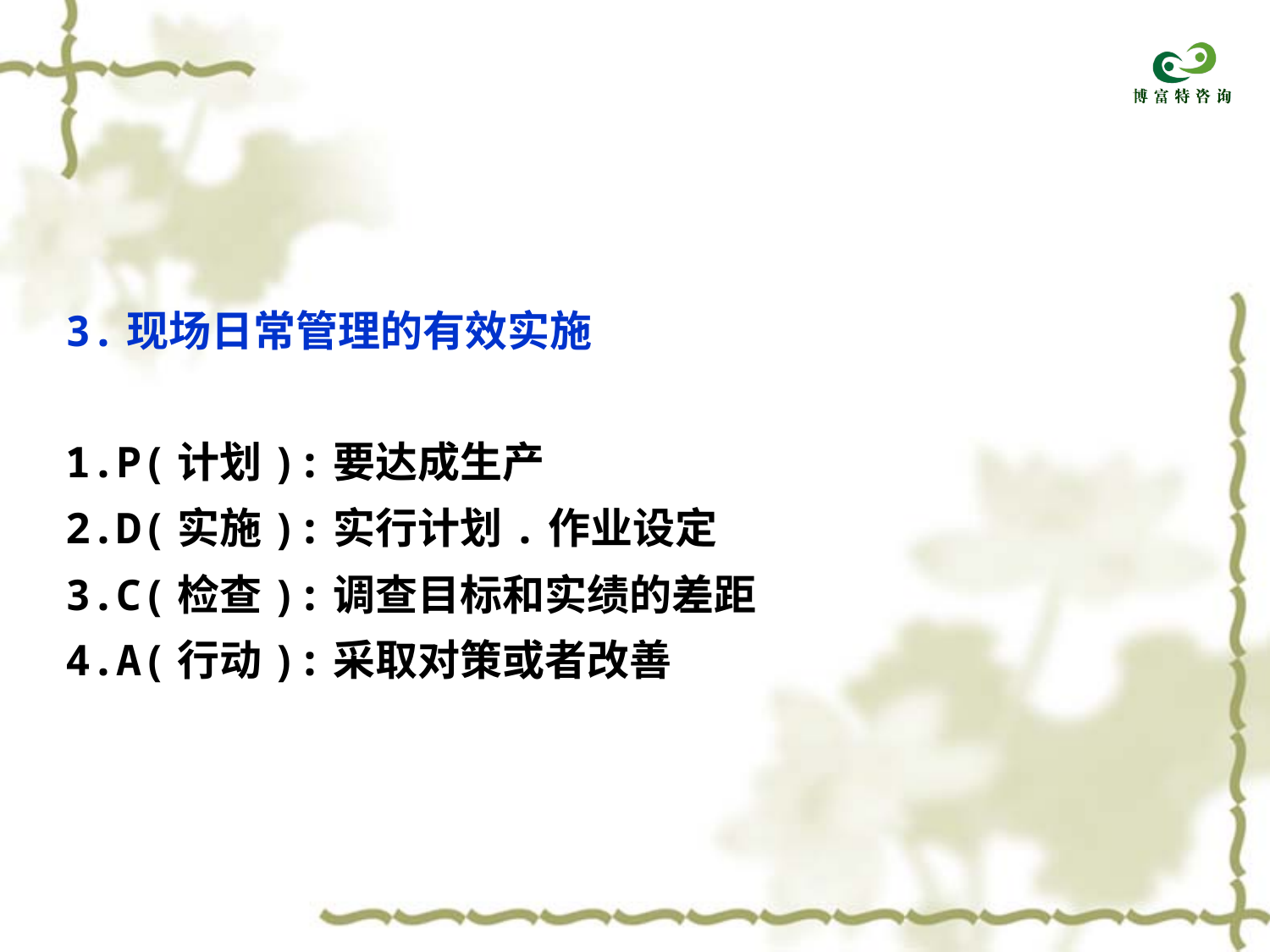

3.现场日常管理的有效实施

1.P(计划):要达成生产
2.D(实施):实行计划.作业设定
3.C(检查):调查目标和实绩的差距
4.A(行动):采取对策或者改善